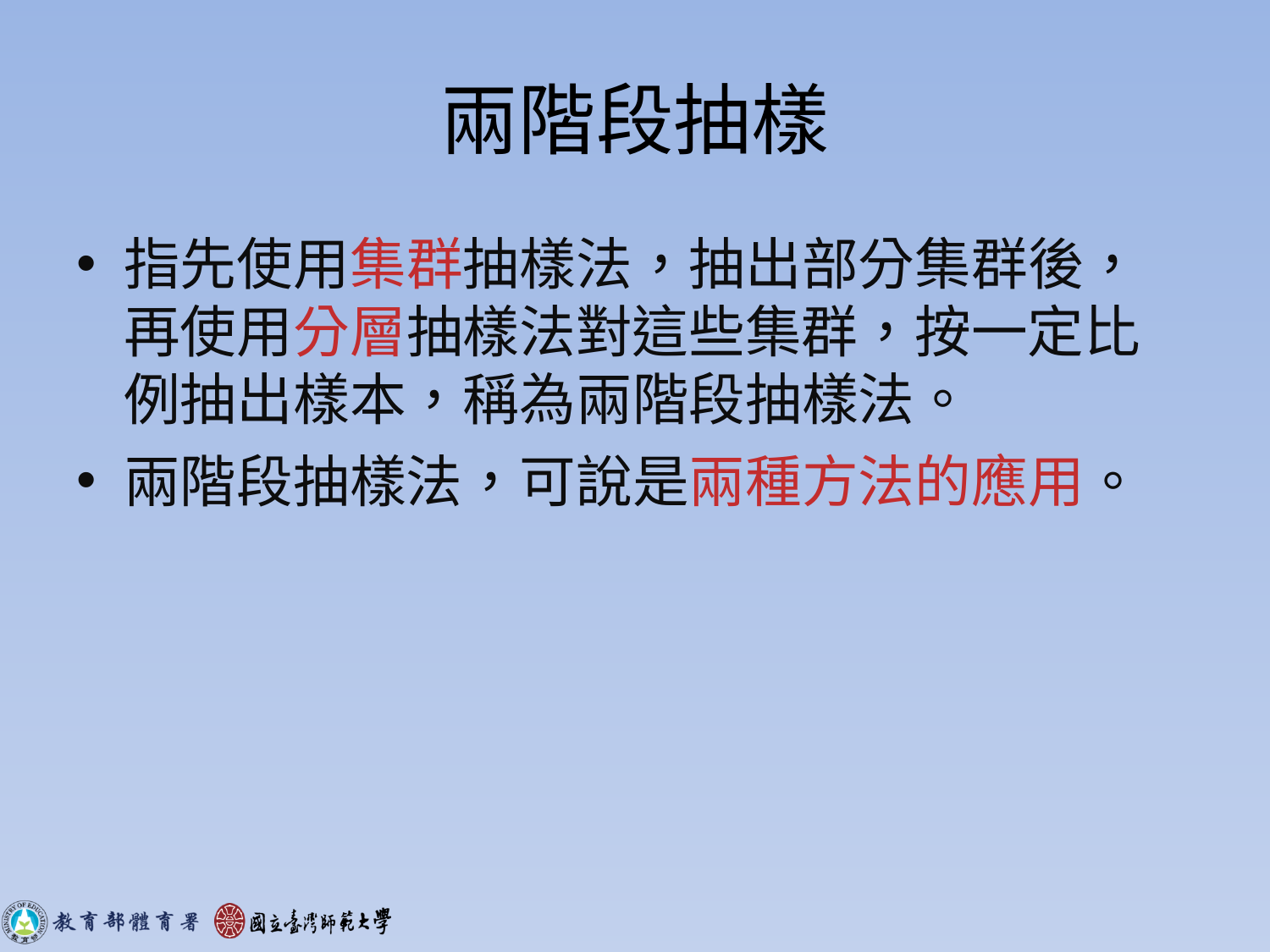

# 兩階段抽樣
指先使用集群抽樣法，抽出部分集群後，再使用分層抽樣法對這些集群，按一定比例抽出樣本，稱為兩階段抽樣法。
兩階段抽樣法，可說是兩種方法的應用。